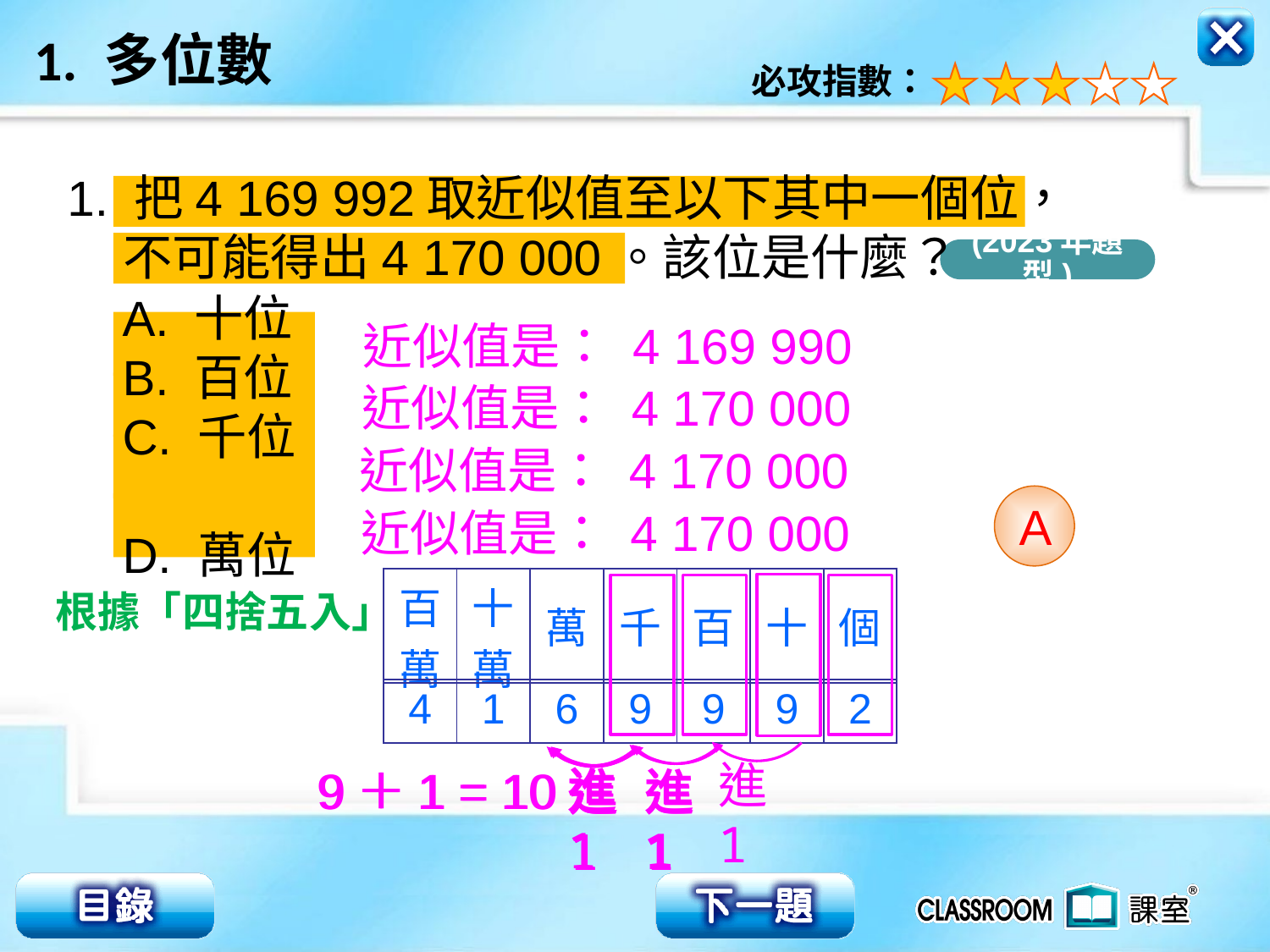

1. 把4 169 992取近似值至以下其中一個位，
    不可能得出4 170 000。該位是什麼？

(2023年題型)
近似值是： 4 169 990
A. 十位
B. 百位
C. 千位
D. 萬位

近似值是： 4 170 000

近似值是： 4 170 000

A

近似值是： 4 170 000
| 百萬 | 十萬 | 萬 | 千 | 百 | 十 | 個 |
| --- | --- | --- | --- | --- | --- | --- |

根據「四捨五入」

| 4 | 1 | 6 | 9 | 9 | 9 | 2 |
| --- | --- | --- | --- | --- | --- | --- |
進1
9＋1 = 10
進1
9＋1 = 10
進1
進1
進1
進1